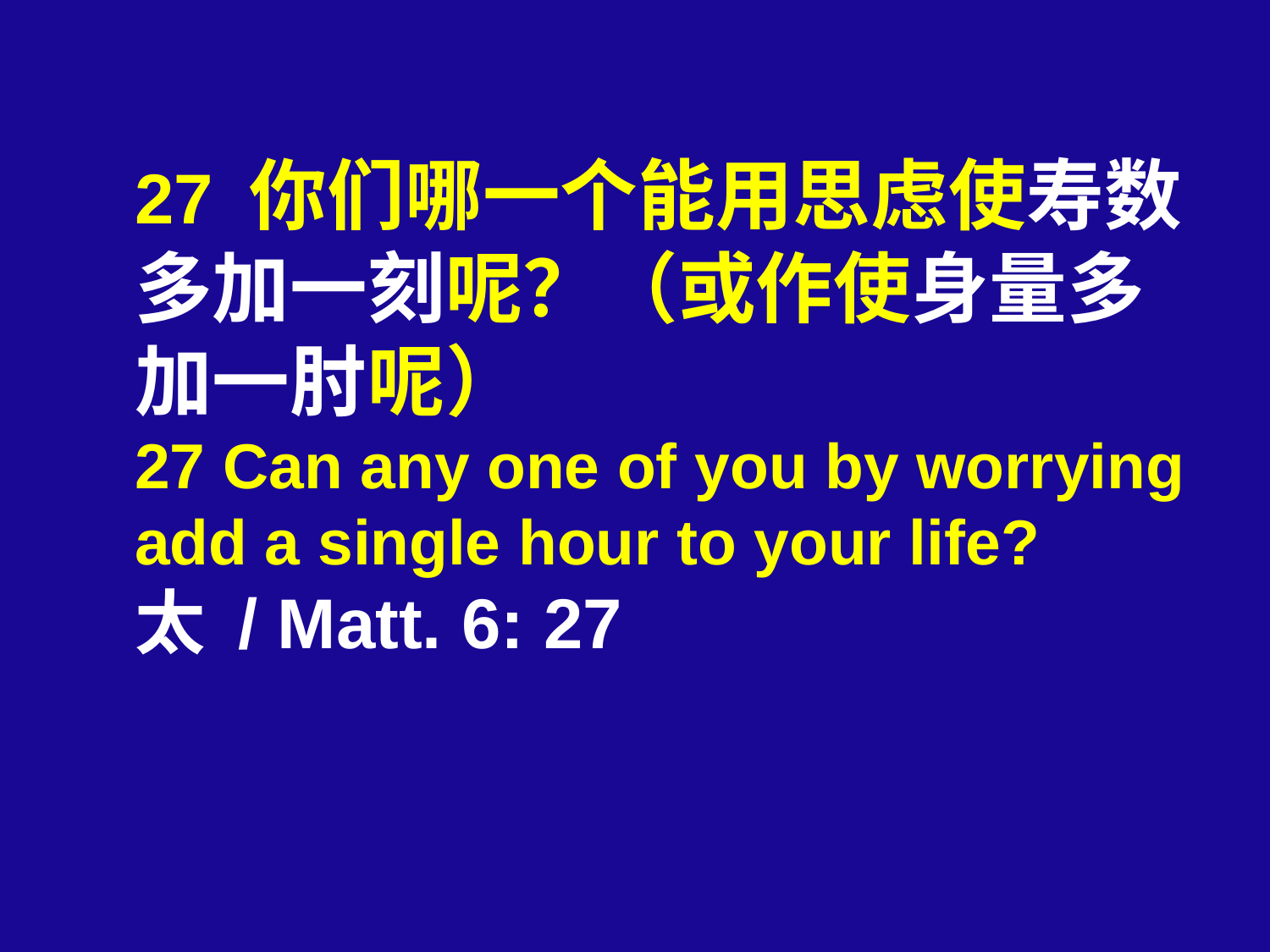

# 27 你们哪一个能用思虑使寿数多加一刻呢？（或作使身量多加一肘呢） 27 Can any one of you by worrying add a single hour to your life? 太 / Matt. 6: 27